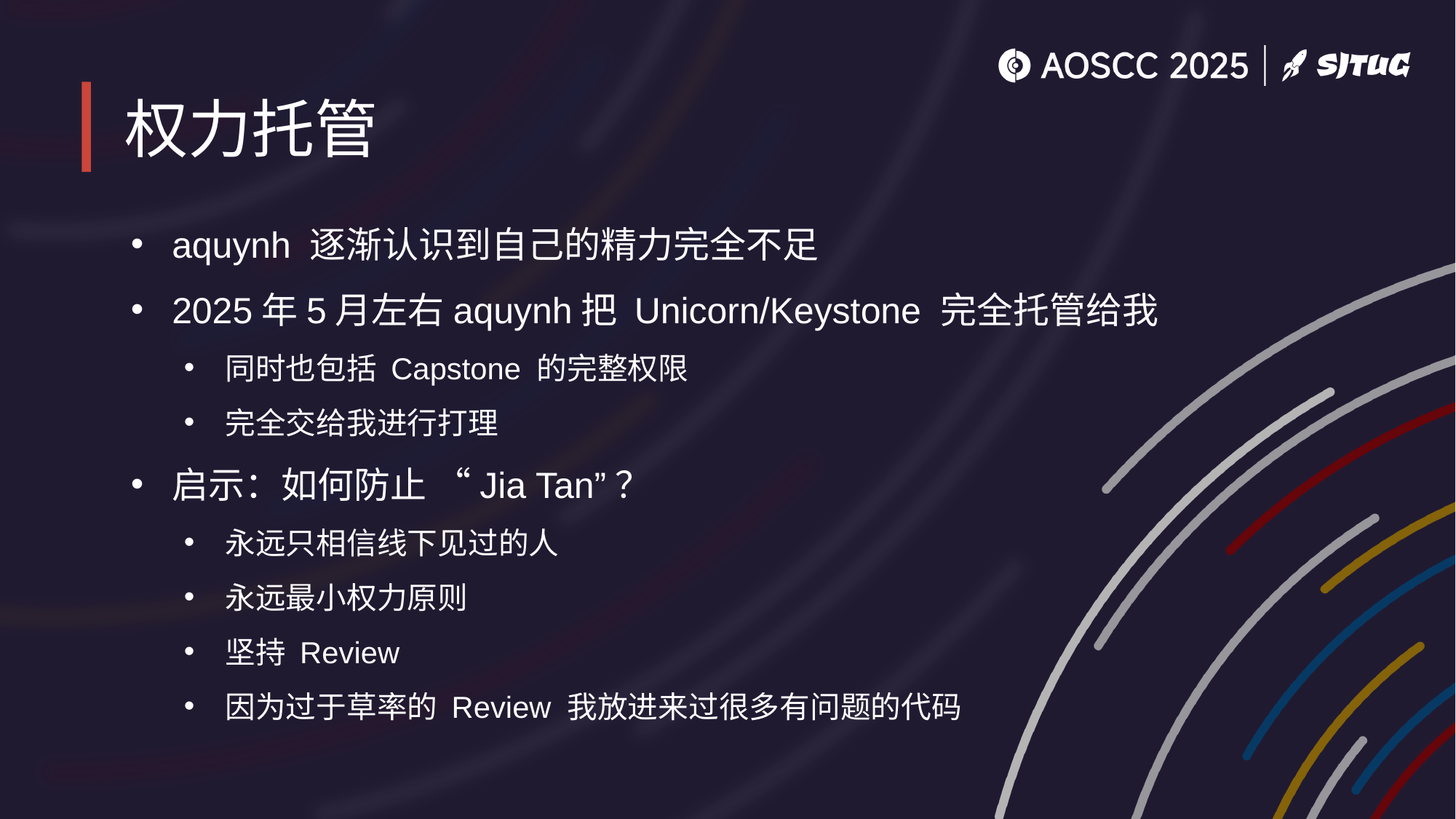

# 权力托管
aquynh 逐渐认识到自己的精力完全不足
2025年5月左右aquynh把 Unicorn/Keystone 完全托管给我
同时也包括 Capstone 的完整权限
完全交给我进行打理
启示：如何防止 “Jia Tan”？
永远只相信线下见过的人
永远最小权力原则
坚持 Review
因为过于草率的 Review 我放进来过很多有问题的代码